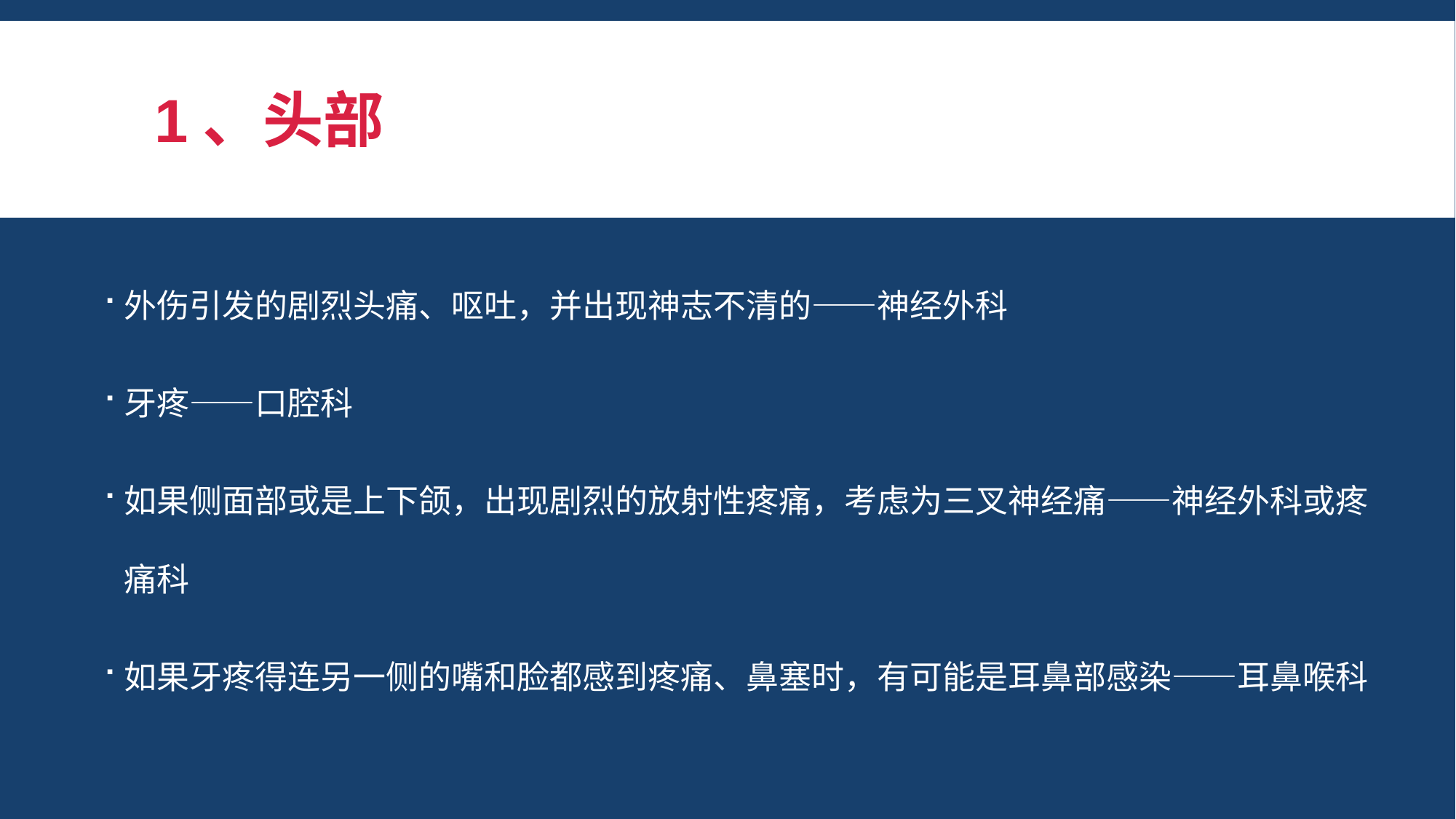

# 1、头部
外伤引发的剧烈头痛、呕吐，并出现神志不清的——神经外科
牙疼——口腔科
如果侧面部或是上下颌，出现剧烈的放射性疼痛，考虑为三叉神经痛——神经外科或疼痛科
如果牙疼得连另一侧的嘴和脸都感到疼痛、鼻塞时，有可能是耳鼻部感染——耳鼻喉科